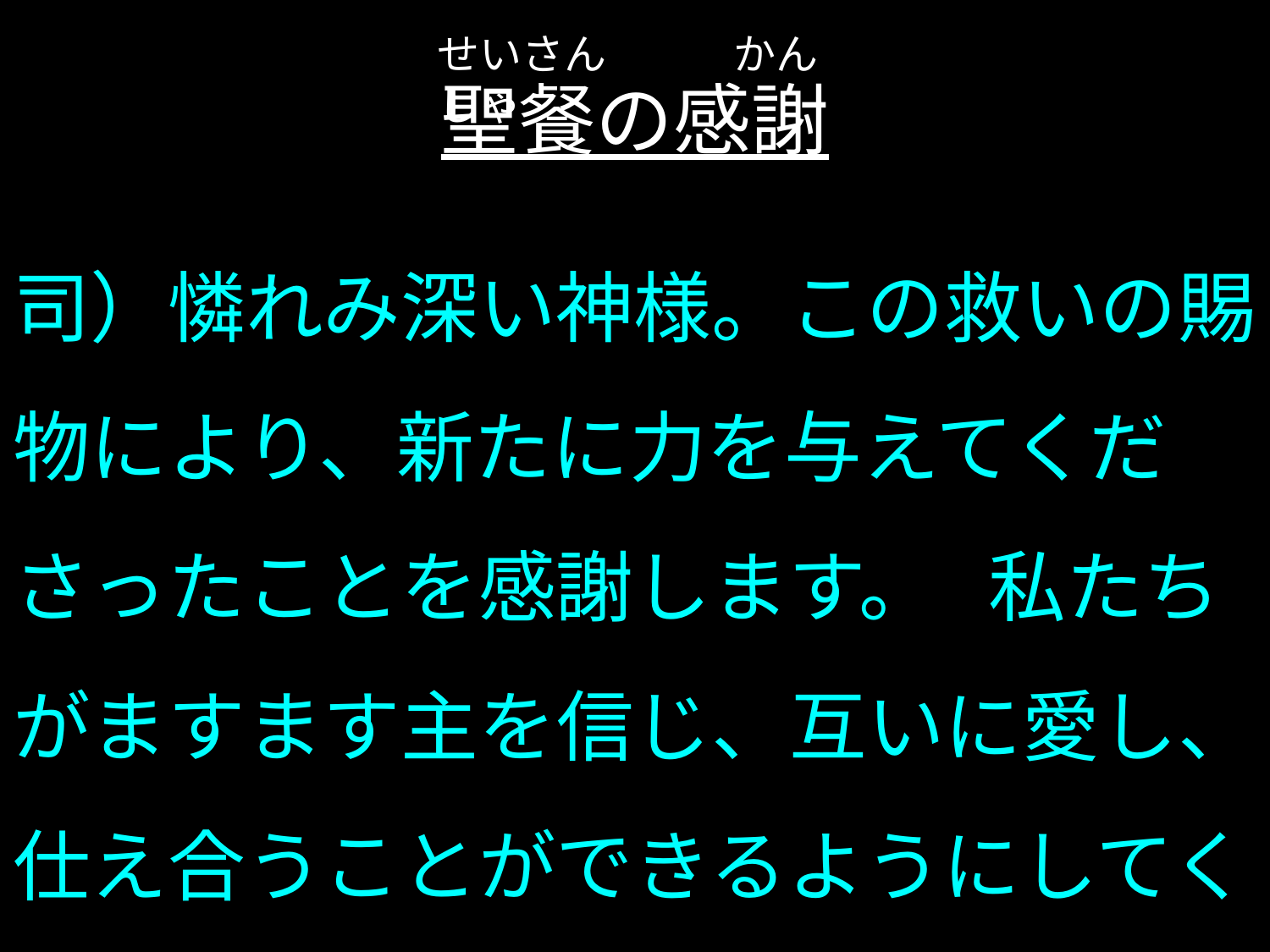

せいさん　　　かんしゃ
# 聖餐の感謝
司）憐れみ深い神様。この救いの賜物により、新たに力を与えてくださったことを感謝します。   私たちがますます主を信じ、互いに愛し、仕え合うことができるようにしてください。